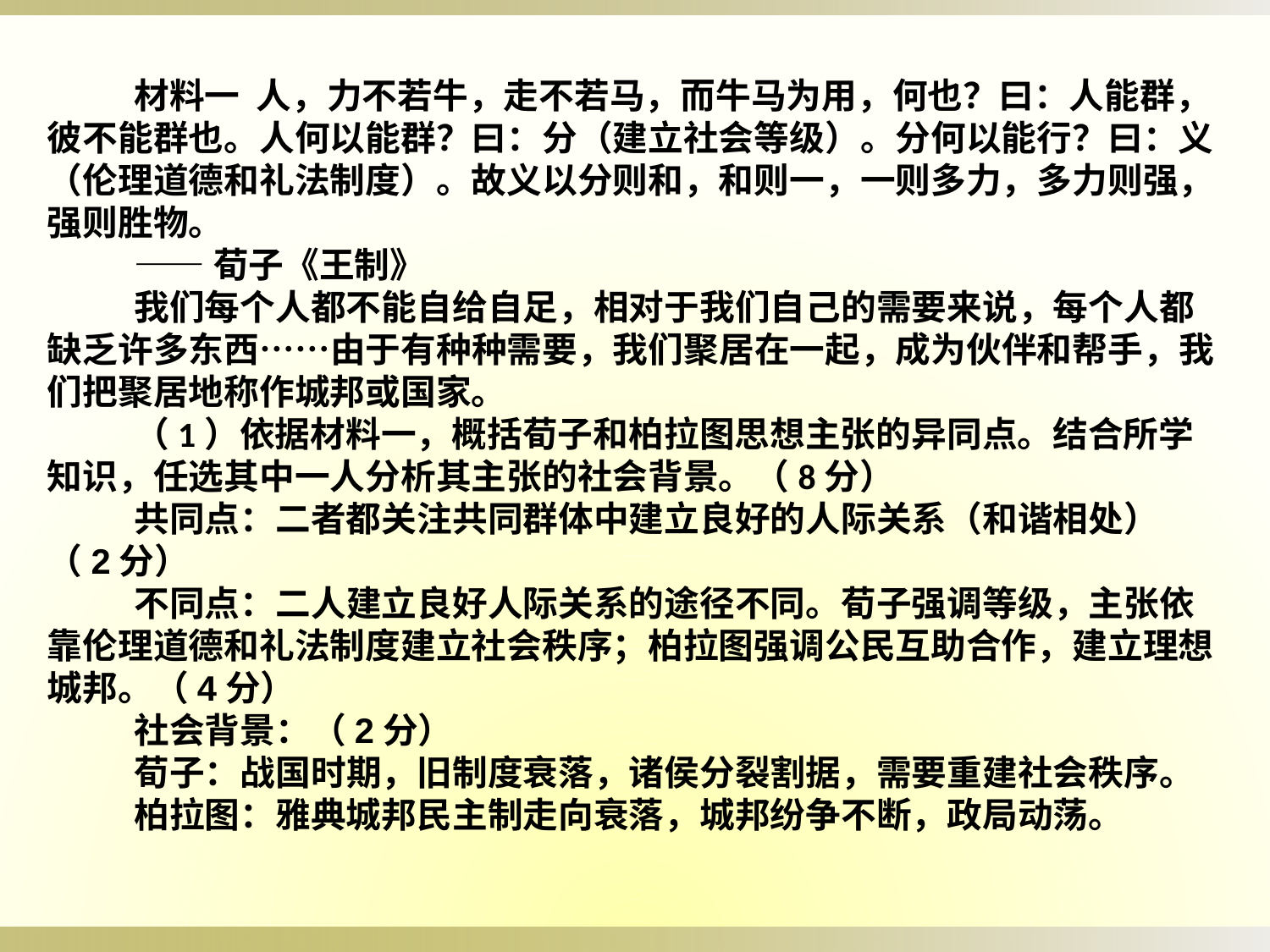

材料一  人，力不若牛，走不若马，而牛马为用，何也？曰：人能群，彼不能群也。人何以能群？曰：分（建立社会等级）。分何以能行？曰：义（伦理道德和礼法制度）。故义以分则和，和则一，一则多力，多力则强，强则胜物。
——荀子《王制》
我们每个人都不能自给自足，相对于我们自己的需要来说，每个人都缺乏许多东西……由于有种种需要，我们聚居在一起，成为伙伴和帮手，我们把聚居地称作城邦或国家。
（1）依据材料一，概括荀子和柏拉图思想主张的异同点。结合所学知识，任选其中一人分析其主张的社会背景。（8分）
共同点：二者都关注共同群体中建立良好的人际关系（和谐相处）（2分）
不同点：二人建立良好人际关系的途径不同。荀子强调等级，主张依靠伦理道德和礼法制度建立社会秩序；柏拉图强调公民互助合作，建立理想城邦。（4分）
社会背景：（2分）
荀子：战国时期，旧制度衰落，诸侯分裂割据，需要重建社会秩序。
柏拉图：雅典城邦民主制走向衰落，城邦纷争不断，政局动荡。